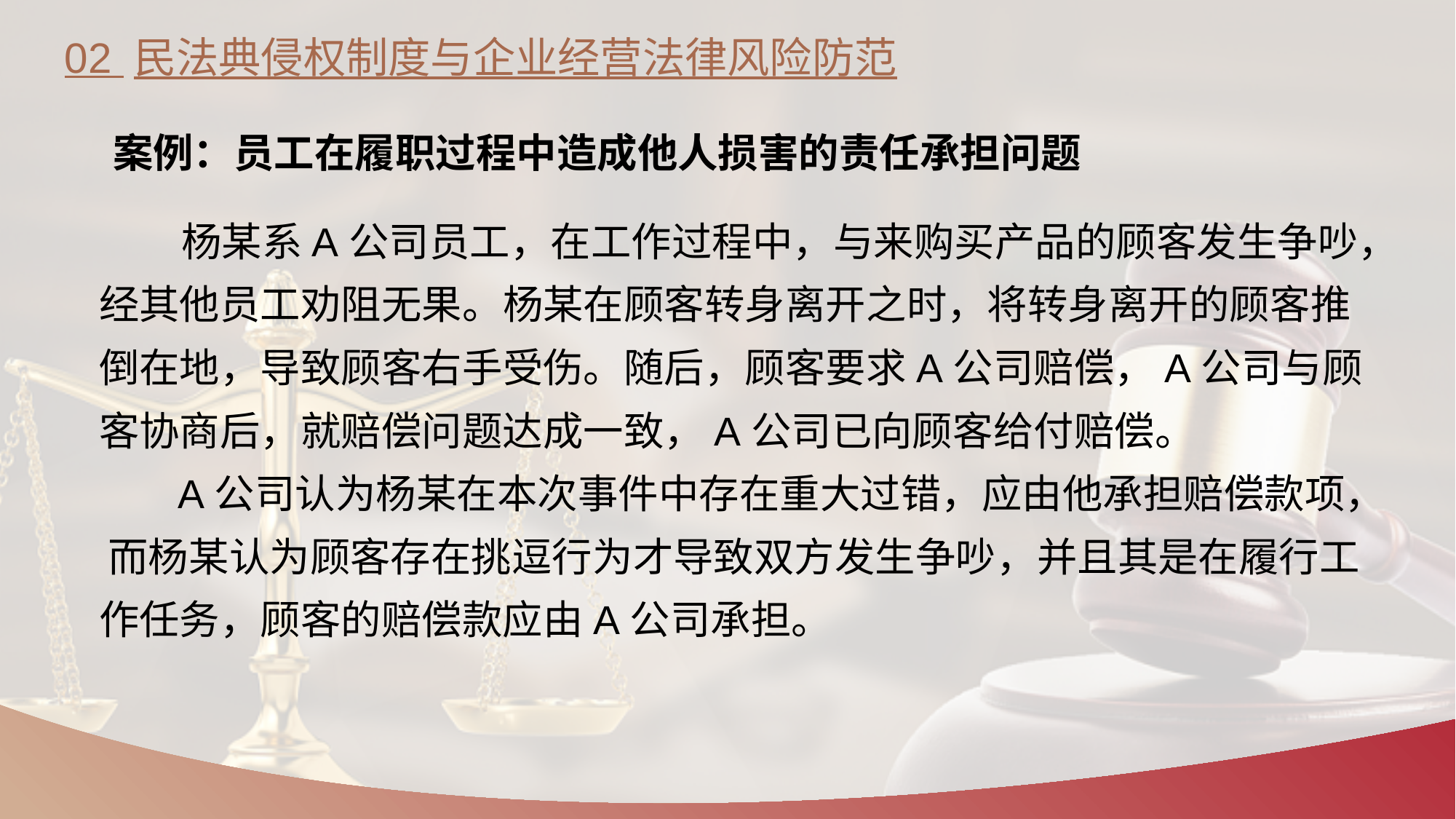

02 民法典侵权制度与企业经营法律风险防范
  案例：员工在履职过程中造成他人损害的责任承担问题

        杨某系A公司员工，在工作过程中，与来购买产品的顾客发生争吵，经其他员工劝阻无果。杨某在顾客转身离开之时，将转身离开的顾客推倒在地，导致顾客右手受伤。随后，顾客要求A公司赔偿，A公司与顾客协商后，就赔偿问题达成一致，A公司已向顾客给付赔偿。
       A公司认为杨某在本次事件中存在重大过错，应由他承担赔偿款项， 而杨某认为顾客存在挑逗行为才导致双方发生争吵，并且其是在履行工作任务，顾客的赔偿款应由A公司承担。